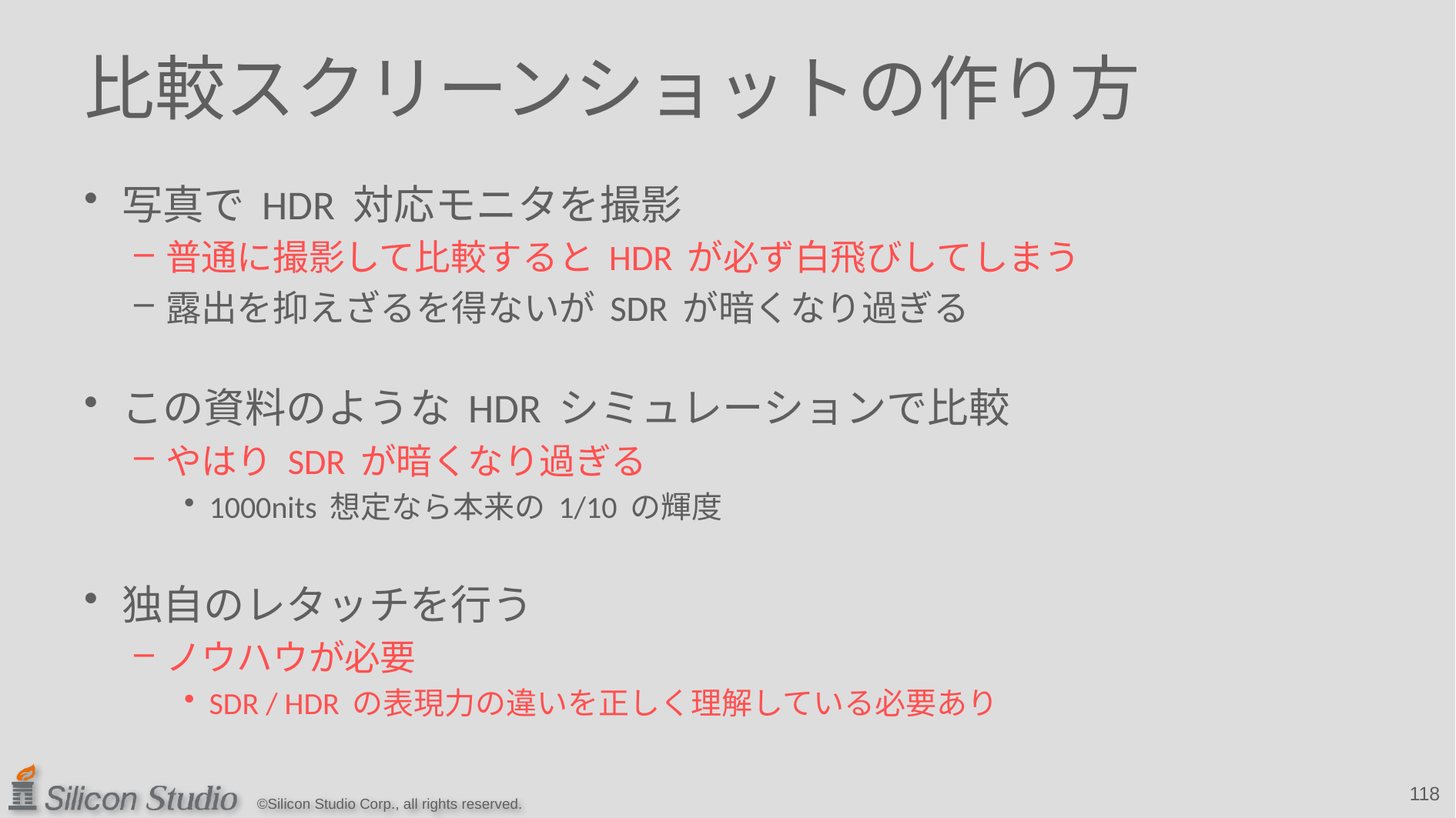

# 比較スクリーンショットの作り方
写真で HDR 対応モニタを撮影
普通に撮影して比較すると HDR が必ず白飛びしてしまう
露出を抑えざるを得ないが SDR が暗くなり過ぎる

この資料のような HDR シミュレーションで比較
やはり SDR が暗くなり過ぎる
1000nits 想定なら本来の 1/10 の輝度

独自のレタッチを行う
ノウハウが必要
SDR / HDR の表現力の違いを正しく理解している必要あり
118